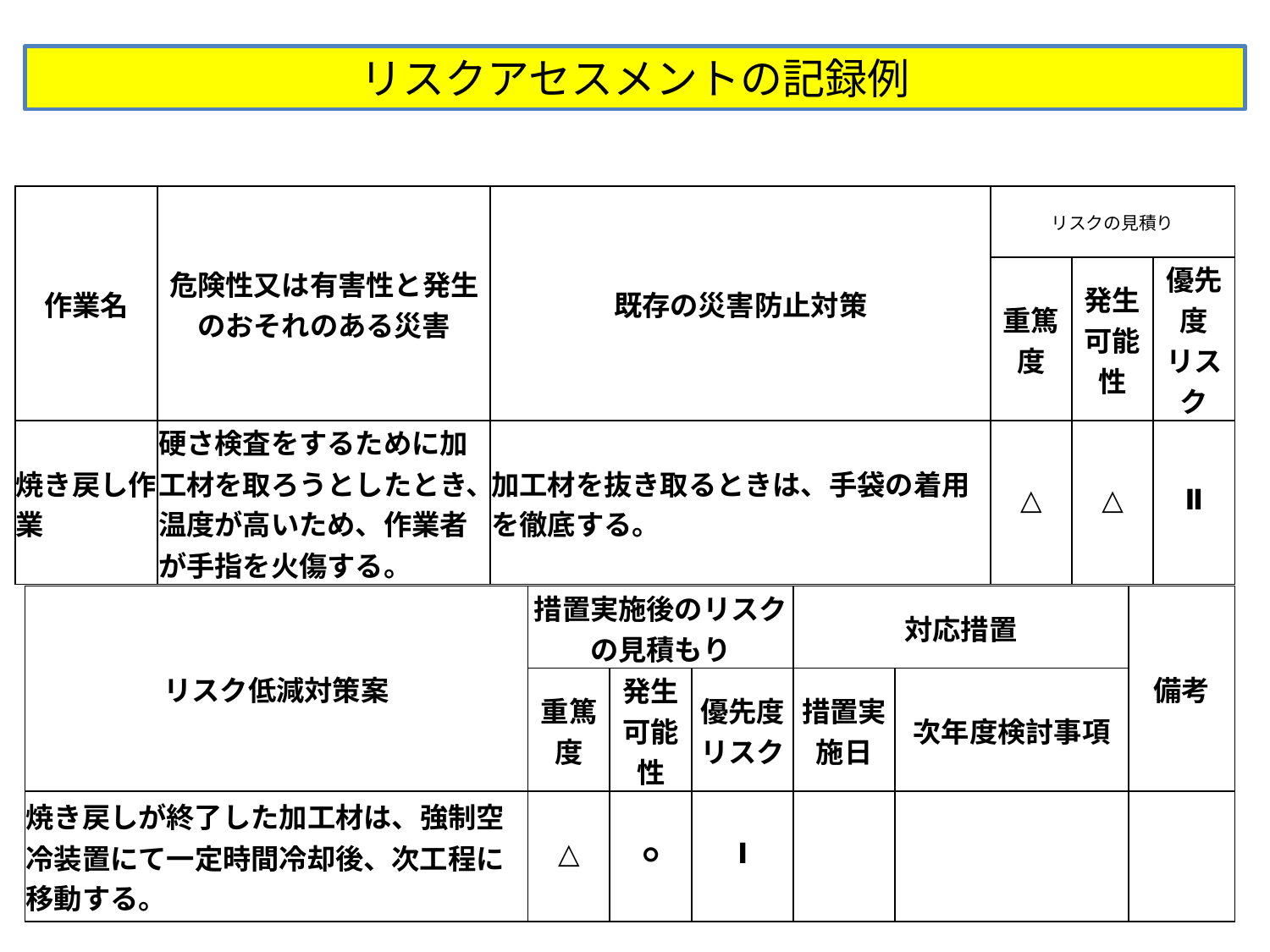

リスクアセスメントの記録例
| 作業名 | 危険性又は有害性と発生のおそれのある災害 | 既存の災害防止対策 | リスクの見積り |  |  |
| --- | --- | --- | --- | --- | --- |
|  |  |  | 重篤度 | 発生可能性 | 優先度 リスク |
| 焼き戻し作業 | 硬さ検査をするために加工材を取ろうとしたとき、温度が高いため、作業者が手指を火傷する。 | 加工材を抜き取るときは、手袋の着用を徹底する。 | △ | △ | Ⅱ |
| リスク低減対策案 | 措置実施後のリスクの見積もり |  |  | 対応措置 |  | 備考 |
| --- | --- | --- | --- | --- | --- | --- |
|  | 重篤度 | 発生可能性 | 優先度 リスク | 措置実施日 | 次年度検討事項 |  |
| 焼き戻しが終了した加工材は、強制空冷装置にて一定時間冷却後、次工程に移動する。 | △ | ○ | Ⅰ |  |  |  |